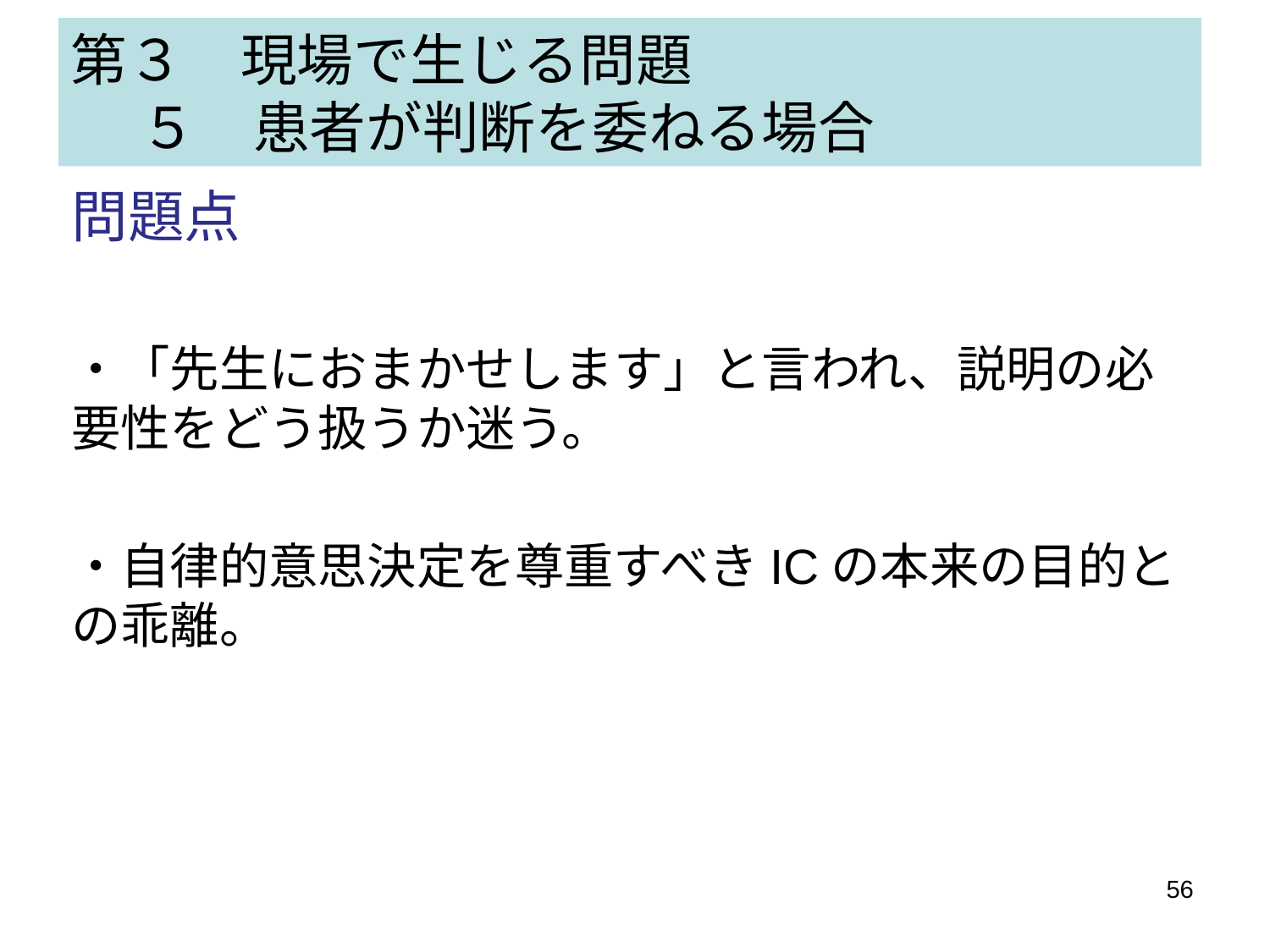

# 第３　現場で生じる問題 　 ５　患者が判断を委ねる場合
問題点

・「先生におまかせします」と言われ、説明の必要性をどう扱うか迷う。

・自律的意思決定を尊重すべきICの本来の目的との乖離。

56